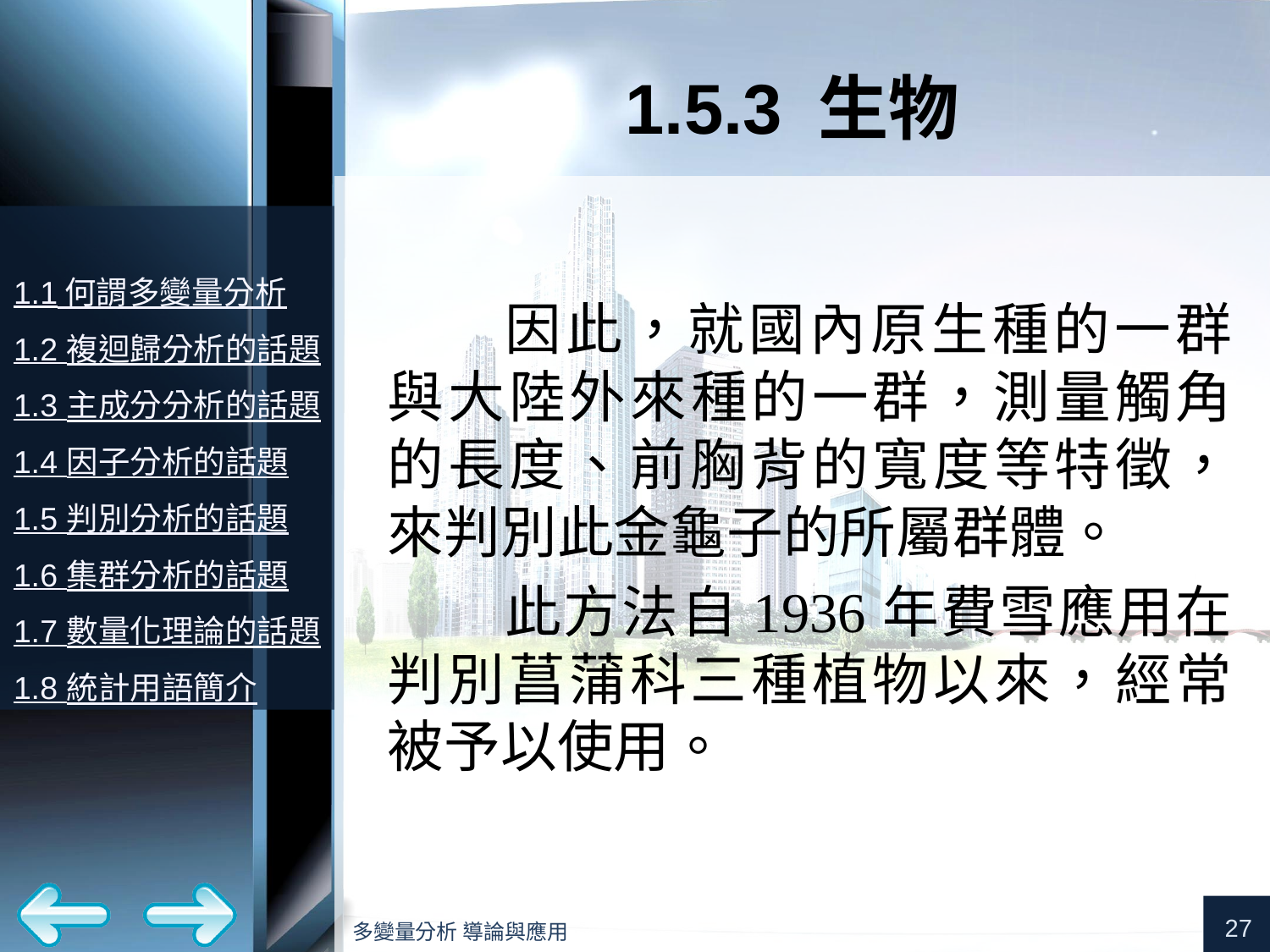

# 1.5.3 生物
因此，就國內原生種的一群與大陸外來種的一群，測量觸角的長度、前胸背的寬度等特徵，來判別此金龜子的所屬群體。
此方法自1936年費雪應用在判別菖蒲科三種植物以來，經常被予以使用。
27
多變量分析 導論與應用